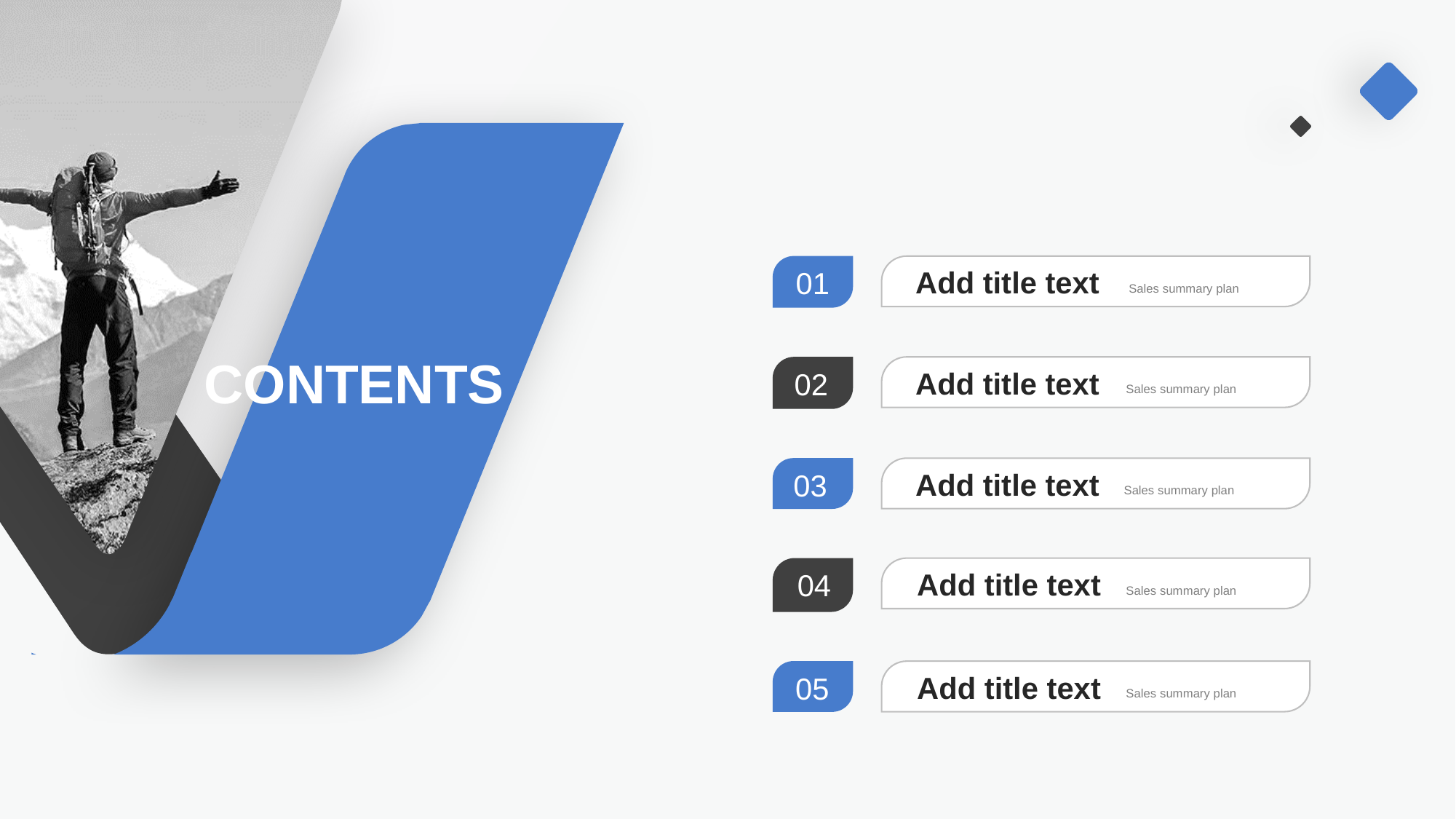

PPT下载 http://www.freeppt7.com/xiazai/

Add title text
01
Sales summary plan
CONTENTS

Add title text
02
Sales summary plan

Add title text
03
Sales summary plan

Add title text
04
Sales summary plan

Add title text
05
Sales summary plan